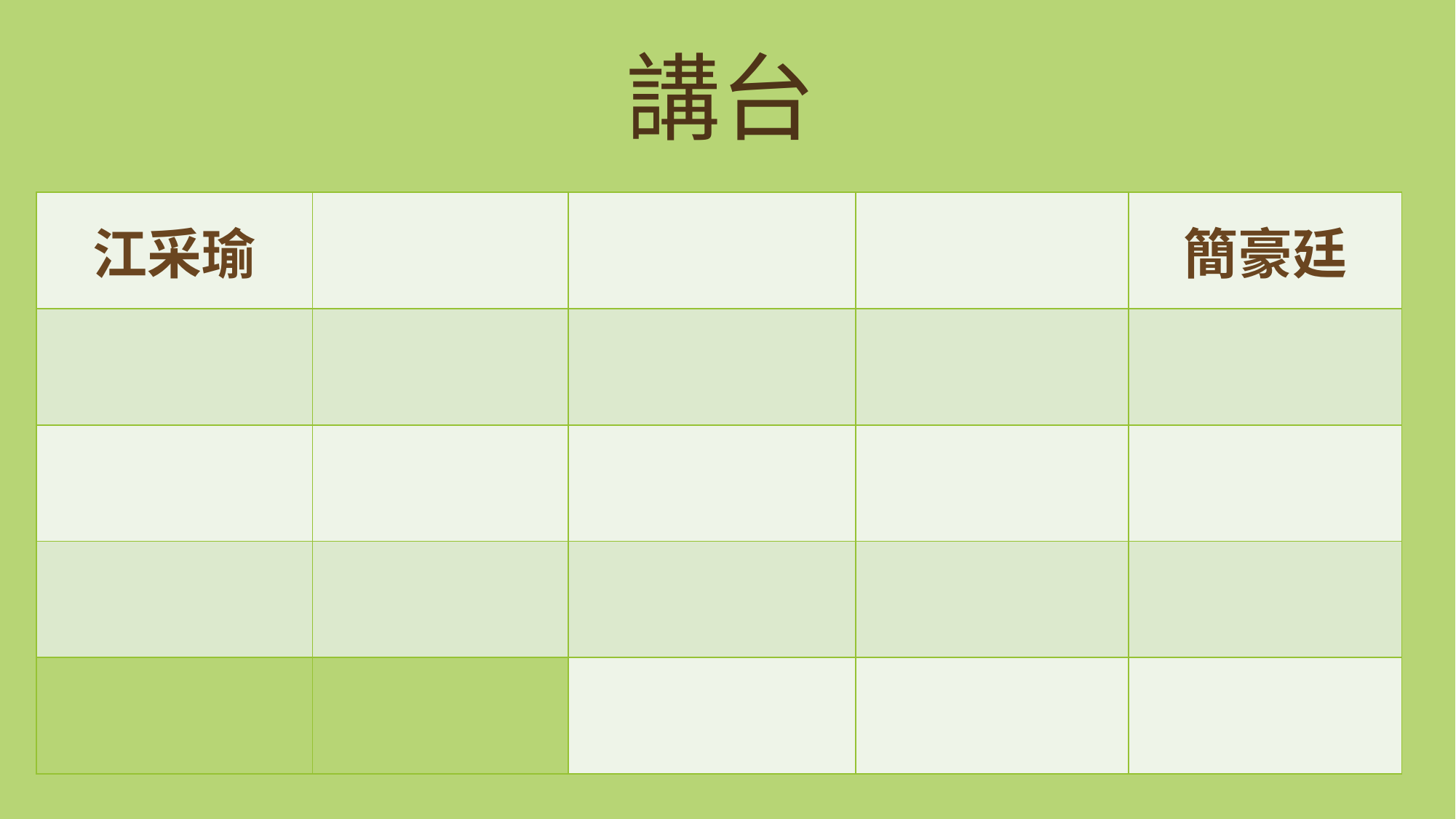

# 講台
| 江采瑜 |  |  |  | 簡豪廷 |
| --- | --- | --- | --- | --- |
|  |  |  |  |  |
|  |  |  |  |  |
|  |  |  |  |  |
|  |  |  |  |  |